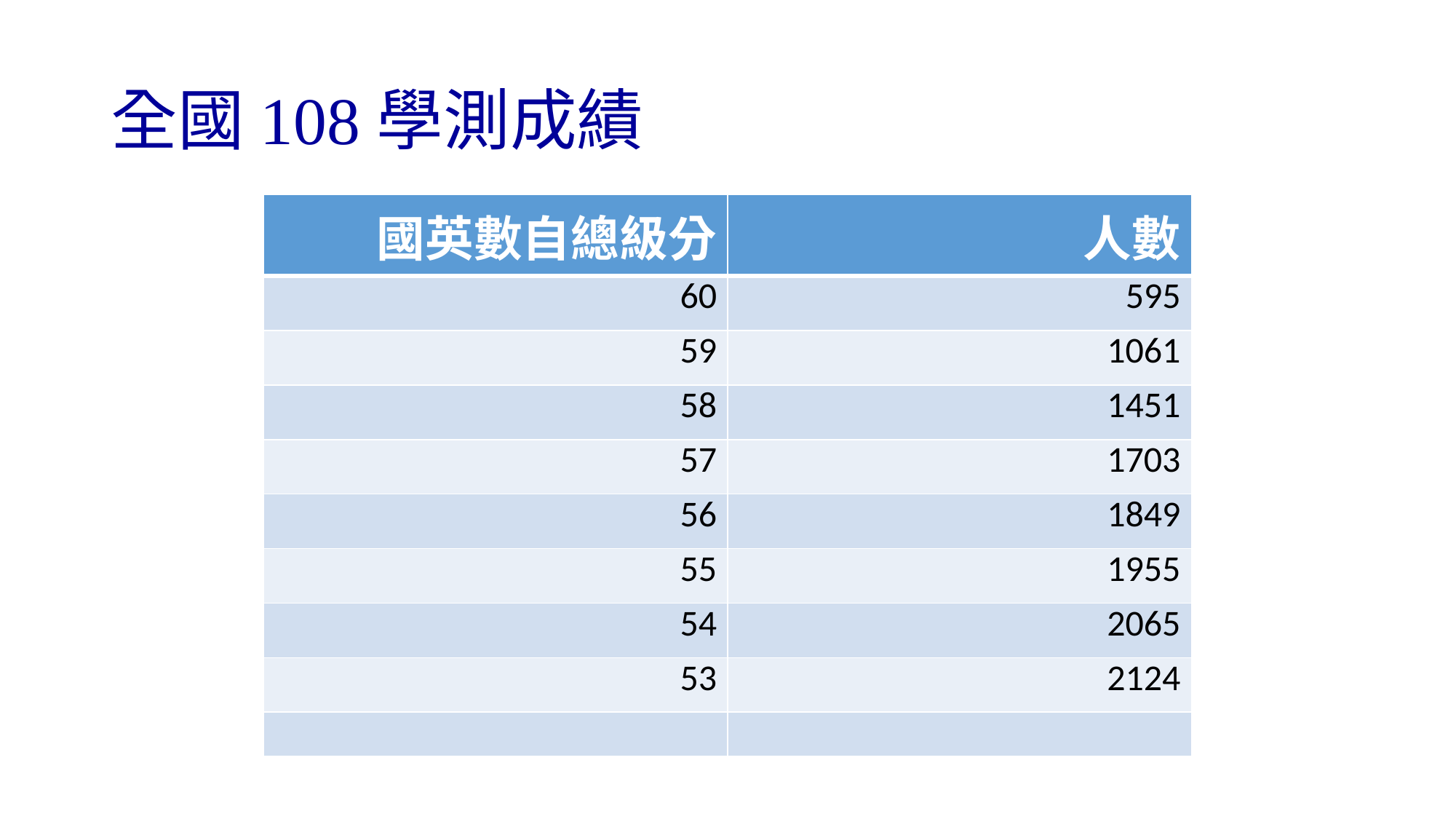

# 全國108學測成績
| 國英數自總級分 | 人數 |
| --- | --- |
| 60 | 595 |
| 59 | 1061 |
| 58 | 1451 |
| 57 | 1703 |
| 56 | 1849 |
| 55 | 1955 |
| 54 | 2065 |
| 53 | 2124 |
|  |  |